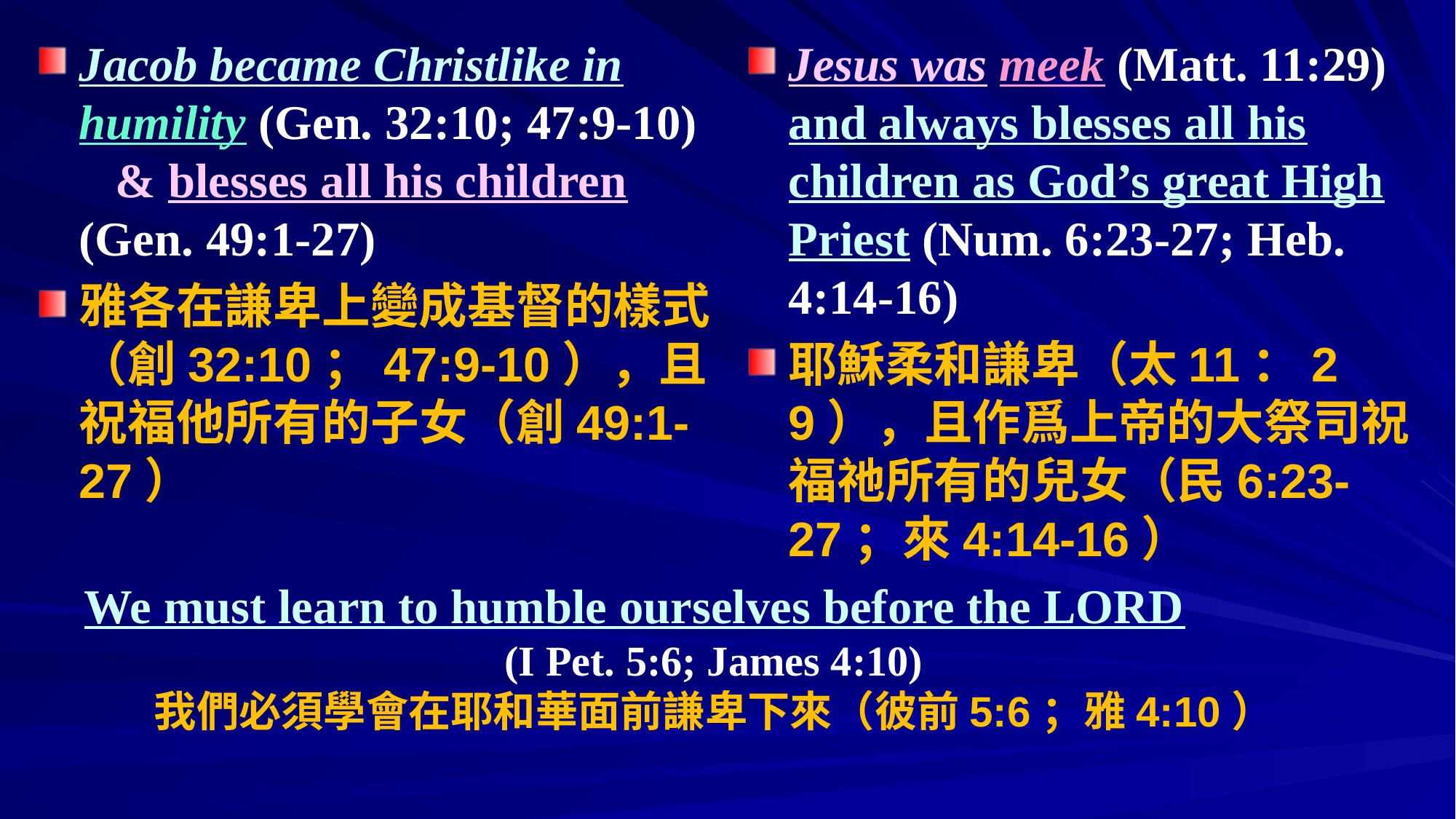

Jacob became Christlike in humility (Gen. 32:10; 47:9-10)     & blesses all his children (Gen. 49:1-27)
雅各在謙卑上變成基督的樣式（創32:10；47:9-10），且祝福他所有的子女（創49:1-27）
Jesus was meek (Matt. 11:29) and always blesses all his children as God’s great High Priest (Num. 6:23-27; Heb. 4:14-16)
耶穌柔和謙卑（太11：29），且作爲上帝的大祭司祝福祂所有的兒女（民6:23-27；來4:14-16）
# We must learn to humble ourselves before the LORD              (I Pet. 5:6; James 4:10) 我們必須學會在耶和華面前謙卑下來（彼前5:6；雅4:10）